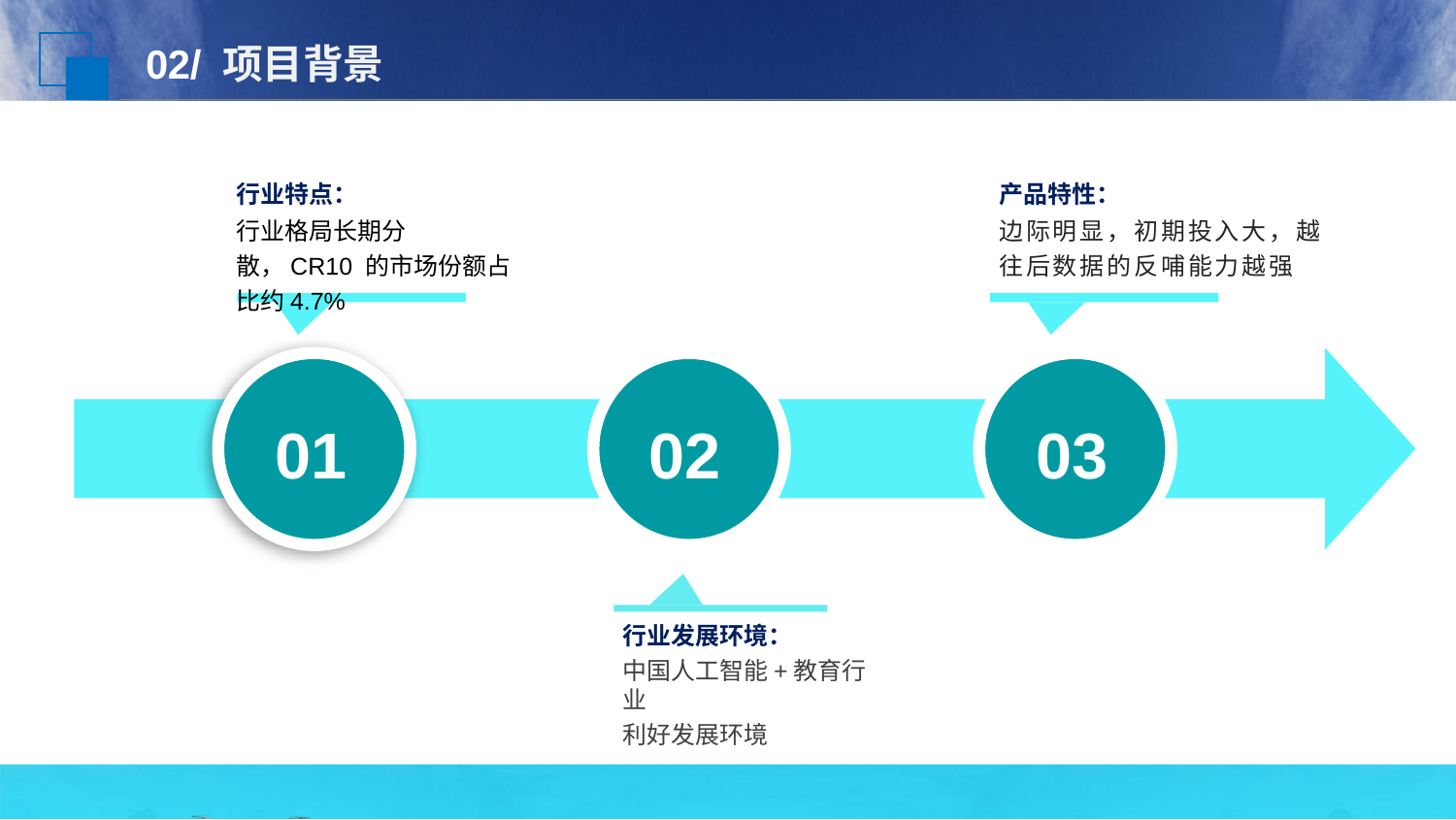

# 02/ 项目背景

行业特点：
行业格局长期分散，CR10 的市场份额占比约4.7%
产品特性：
边际明显，初期投入大，越 往后数据的反哺能力越强

01
02
03

行业发展环境：
中国人工智能+教育行业
利好发展环境